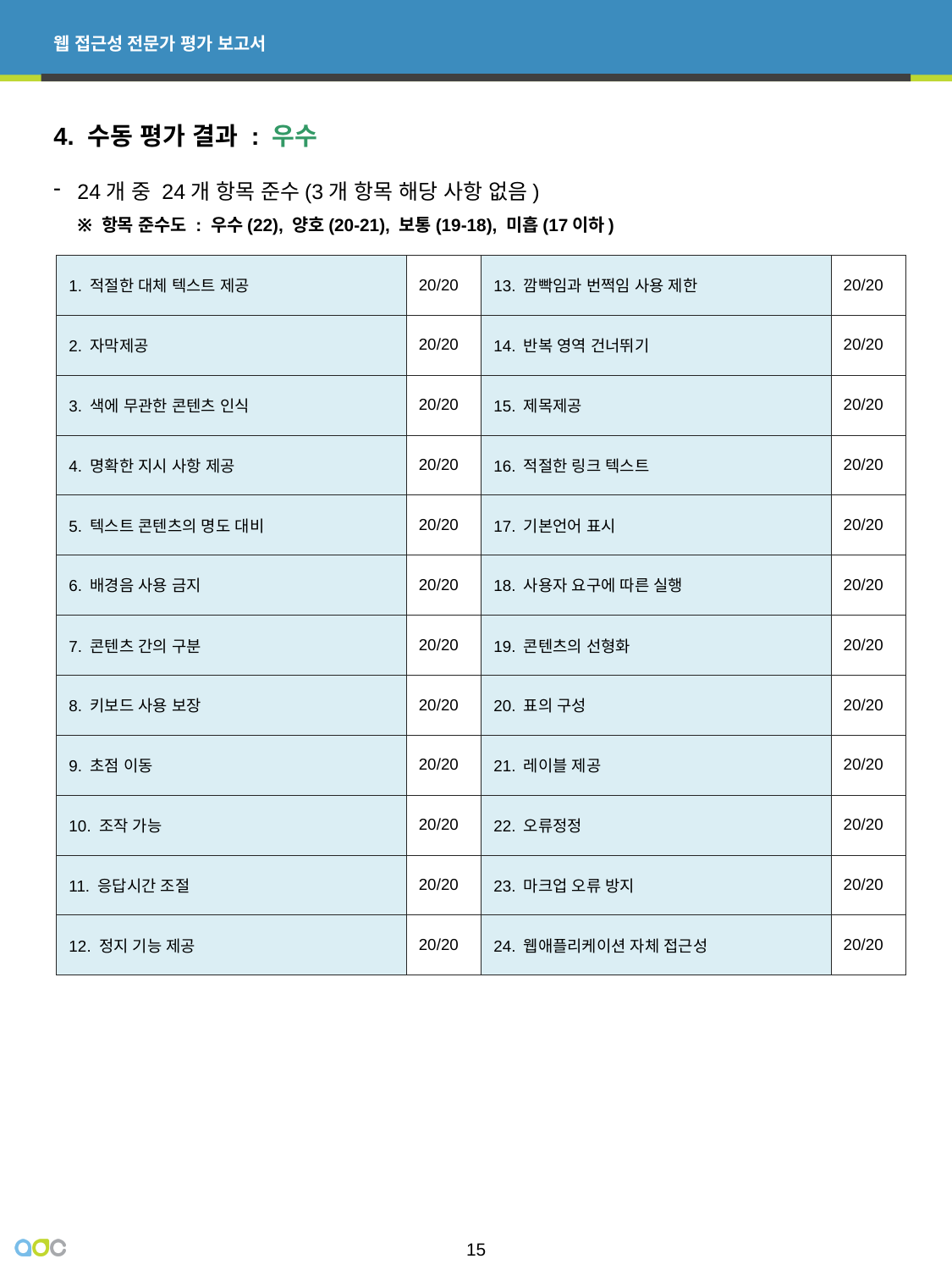

# 4. 수동 평가 결과 : 우수
24개 중 24개 항목 준수(3개 항목 해당 사항 없음)
※ 항목 준수도 : 우수(22), 양호(20-21), 보통(19-18), 미흡(17이하)
| 1. 적절한 대체 텍스트 제공 | 20/20 | 13. 깜빡임과 번쩍임 사용 제한 | 20/20 |
| --- | --- | --- | --- |
| 2. 자막제공 | 20/20 | 14. 반복 영역 건너뛰기 | 20/20 |
| 3. 색에 무관한 콘텐츠 인식 | 20/20 | 15. 제목제공 | 20/20 |
| 4. 명확한 지시 사항 제공 | 20/20 | 16. 적절한 링크 텍스트 | 20/20 |
| 5. 텍스트 콘텐츠의 명도 대비 | 20/20 | 17. 기본언어 표시 | 20/20 |
| 6. 배경음 사용 금지 | 20/20 | 18. 사용자 요구에 따른 실행 | 20/20 |
| 7. 콘텐츠 간의 구분 | 20/20 | 19. 콘텐츠의 선형화 | 20/20 |
| 8. 키보드 사용 보장 | 20/20 | 20. 표의 구성 | 20/20 |
| 9. 초점 이동 | 20/20 | 21. 레이블 제공 | 20/20 |
| 10. 조작 가능 | 20/20 | 22. 오류정정 | 20/20 |
| 11. 응답시간 조절 | 20/20 | 23. 마크업 오류 방지 | 20/20 |
| 12. 정지 기능 제공 | 20/20 | 24. 웹애플리케이션 자체 접근성 | 20/20 |
15